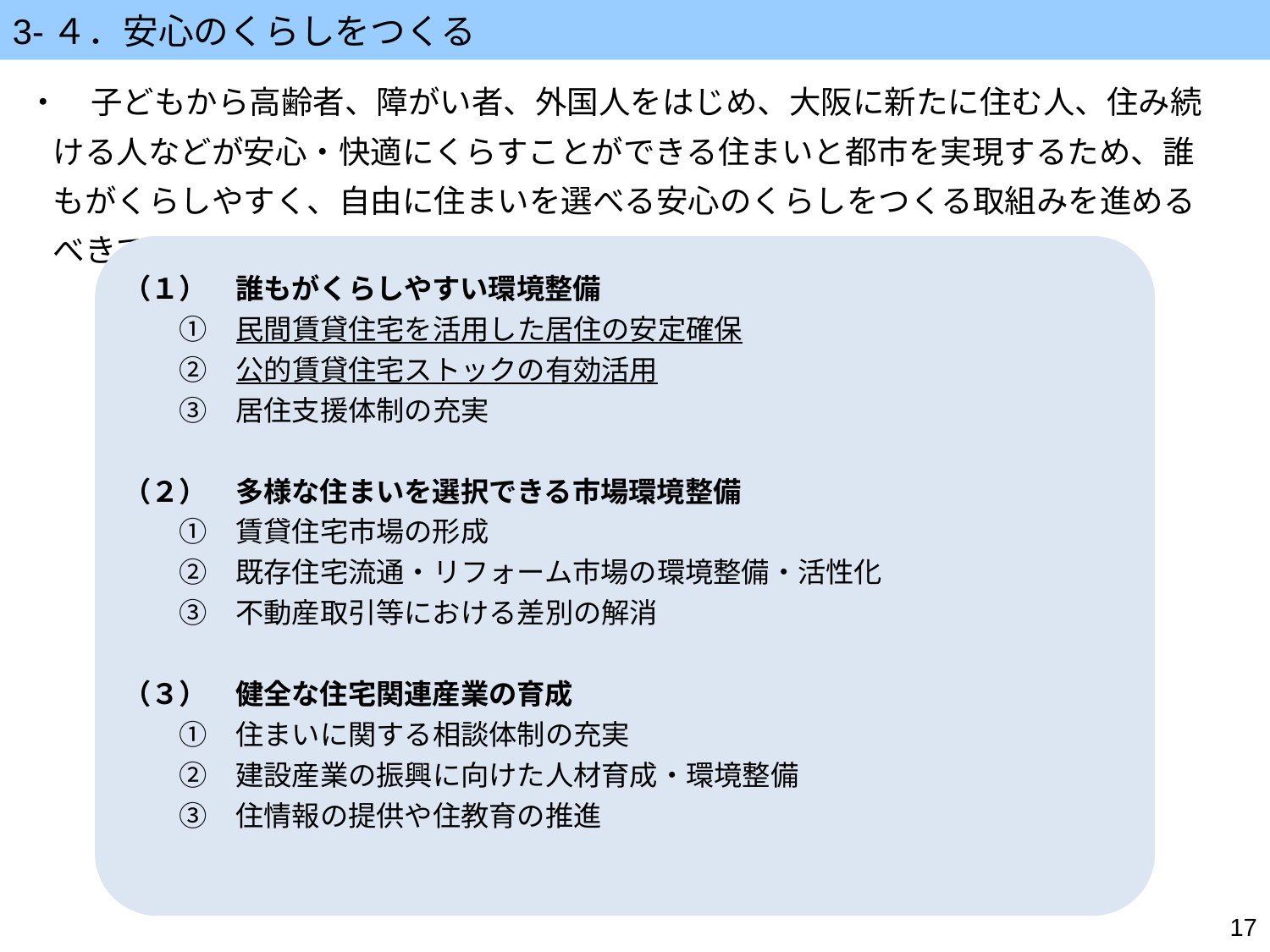

3-４．安心のくらしをつくる
・　子どもから高齢者、障がい者、外国人をはじめ、大阪に新たに住む人、住み続ける人などが安心・快適にくらすことができる住まいと都市を実現するため、誰もがくらしやすく、自由に住まいを選べる安心のくらしをつくる取組みを進めるべきです。
（１）　誰もがくらしやすい環境整備
　　①　民間賃貸住宅を活用した居住の安定確保
　　②　公的賃貸住宅ストックの有効活用
　　③　居住支援体制の充実

（２）　多様な住まいを選択できる市場環境整備
　　①　賃貸住宅市場の形成
　　②　既存住宅流通・リフォーム市場の環境整備・活性化
　　③　不動産取引等における差別の解消

（３）　健全な住宅関連産業の育成
　　①　住まいに関する相談体制の充実
　　②　建設産業の振興に向けた人材育成・環境整備
　　③　住情報の提供や住教育の推進

17